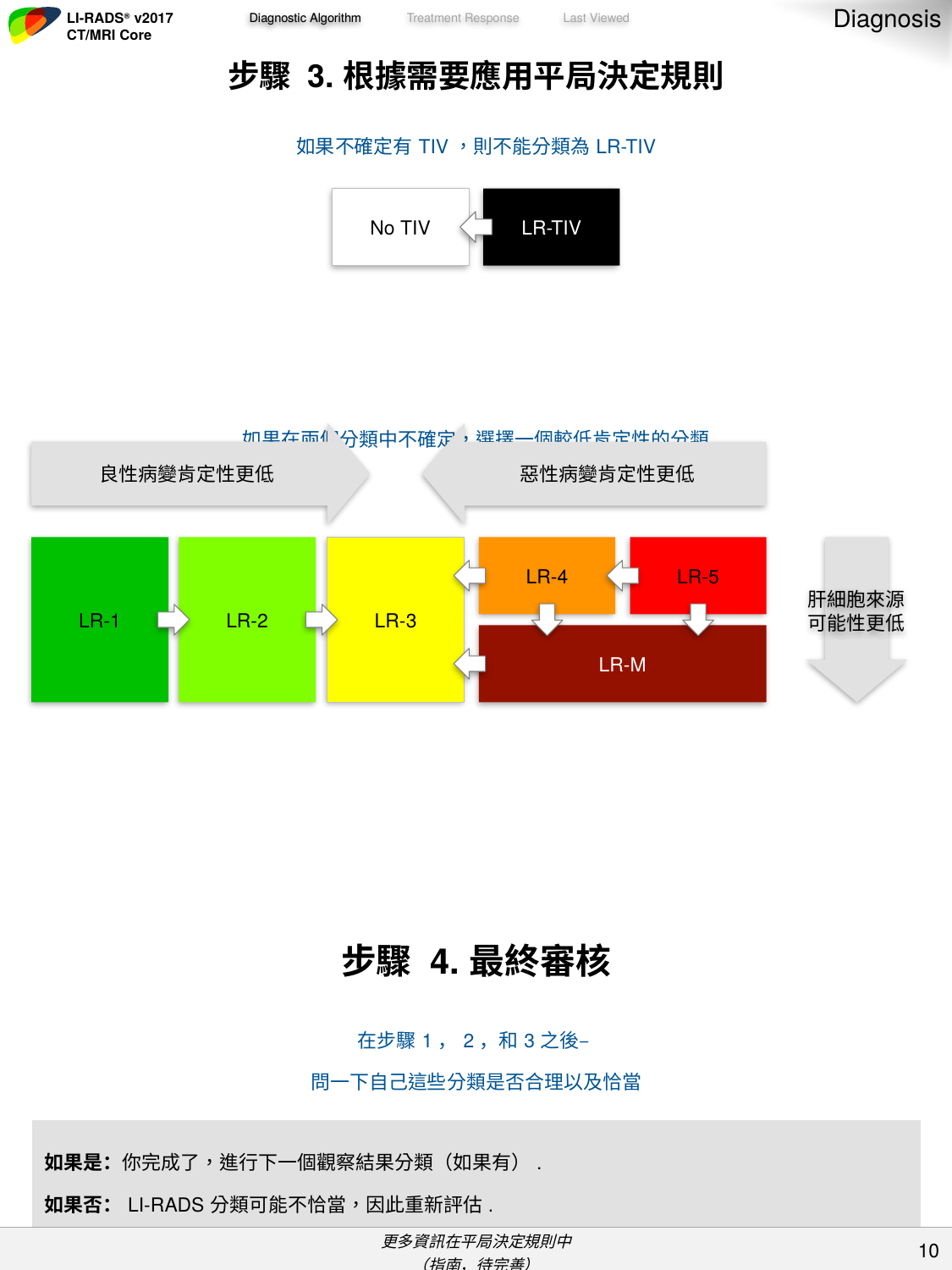

Diagnosis
Diagnostic Algorithm
| 步驟 3.根據需要應用平局決定規則 |
| --- |
| 如果不確定有TIV，則不能分類為LR-TIV 如果在兩個分類中不確定，選擇一個較低肯定性的分類 |
| 步驟 4.最終審核 |
| 在步驟1，2，和3之後– 問一下自己這些分類是否合理以及恰當 |
| 如果是：你完成了，進行下一個觀察結果分類（如果有）. 如果否：LI-RADS分類可能不恰當，因此重新評估. |
No TIV
LR-TIV

惡性病變肯定性更低
良性病變肯定性更低
LR-1
LR-2
LR-3
LR-4
LR-5

肝細胞來源
可能性更低

LR-M

| 更多資訊在平局決定規則中 （指南，待完善） |
| --- |
10